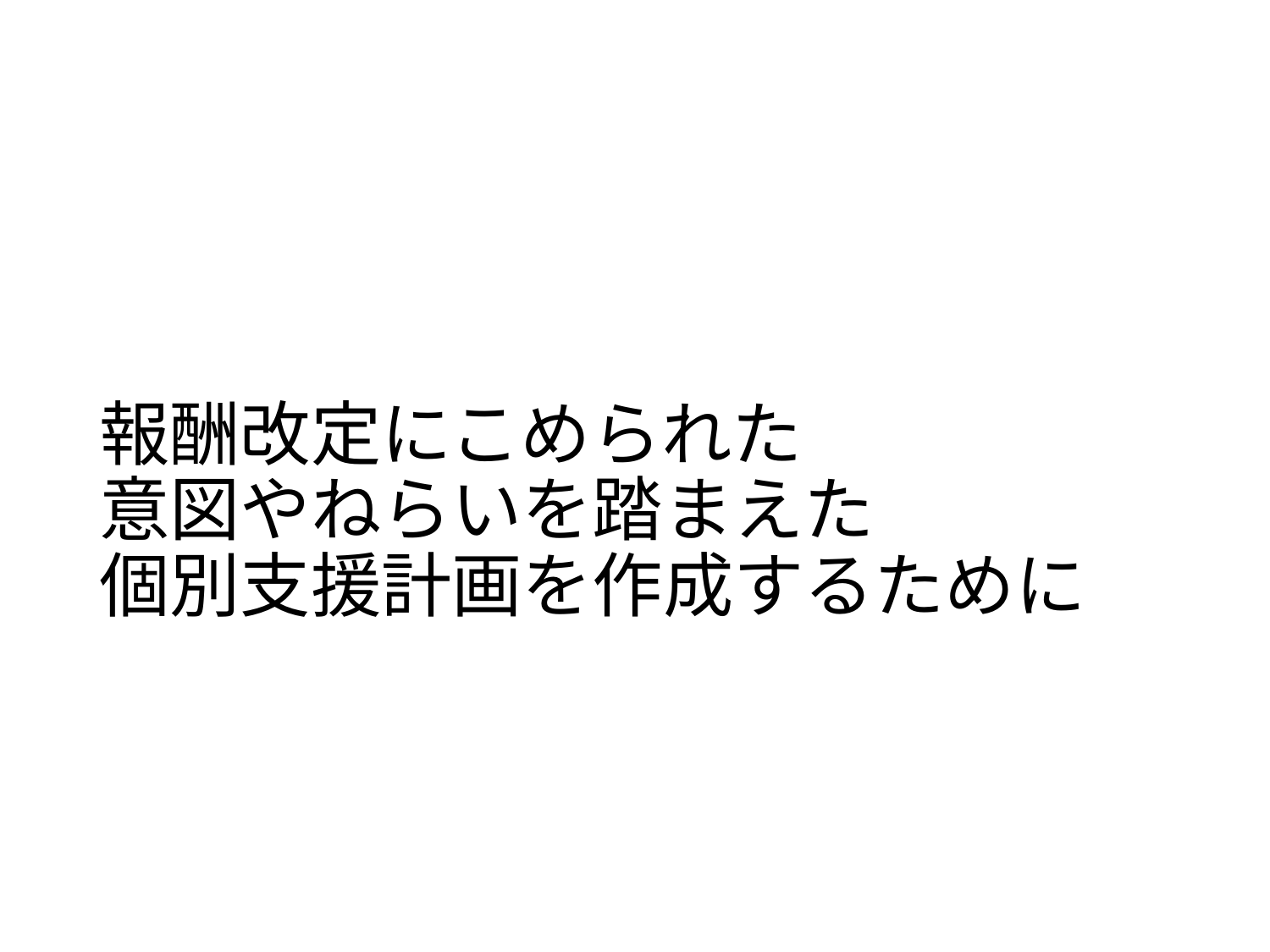

# 報酬改定にこめられた 意図やねらいを踏まえた 個別支援計画を作成するために